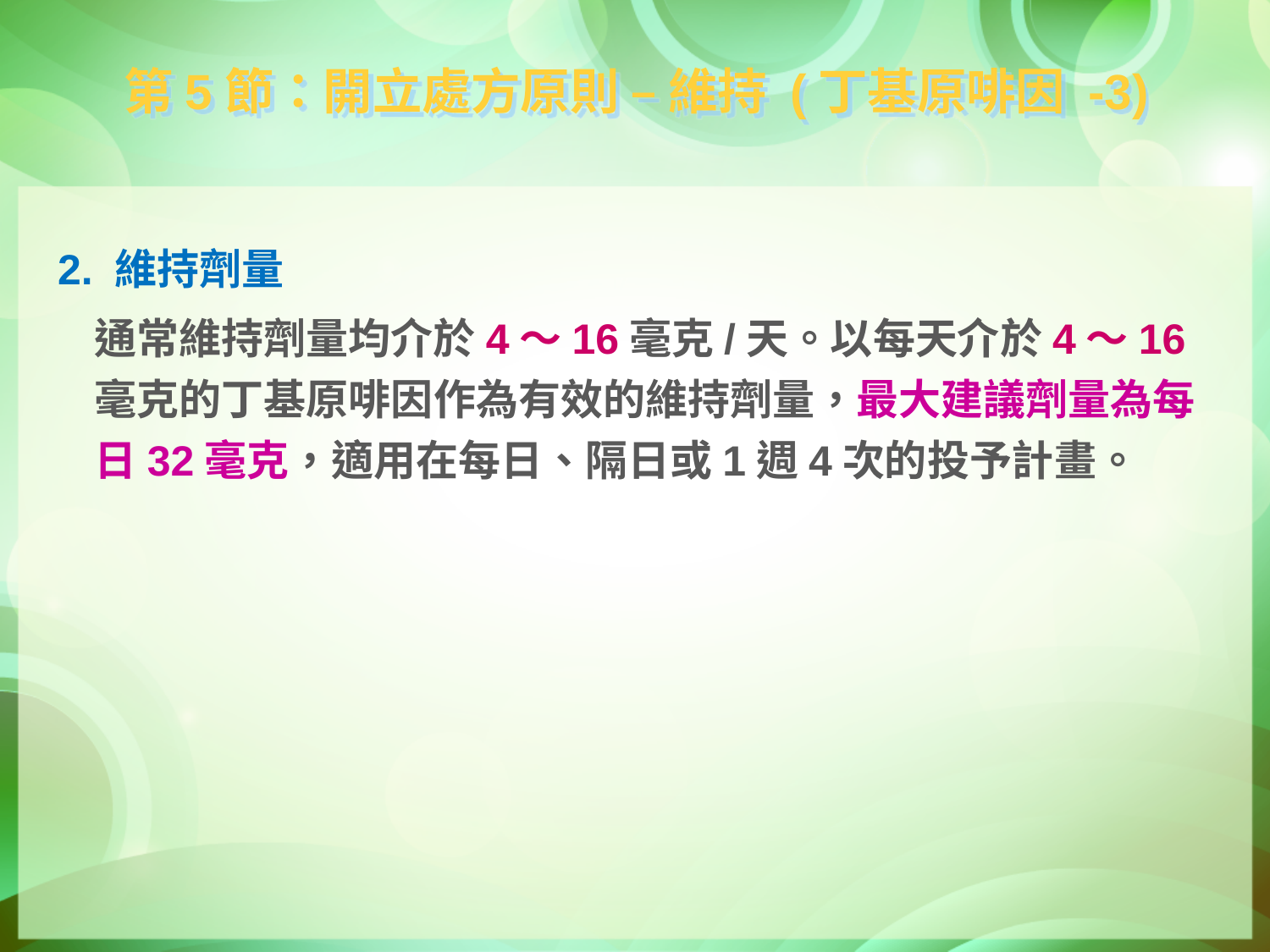

第5節：開立處方原則 – 維持 (丁基原啡因 -3)
2. 維持劑量
	通常維持劑量均介於4～16毫克/天。以每天介於4～16毫克的丁基原啡因作為有效的維持劑量，最大建議劑量為每日32毫克，適用在每日、隔日或1週4次的投予計畫。